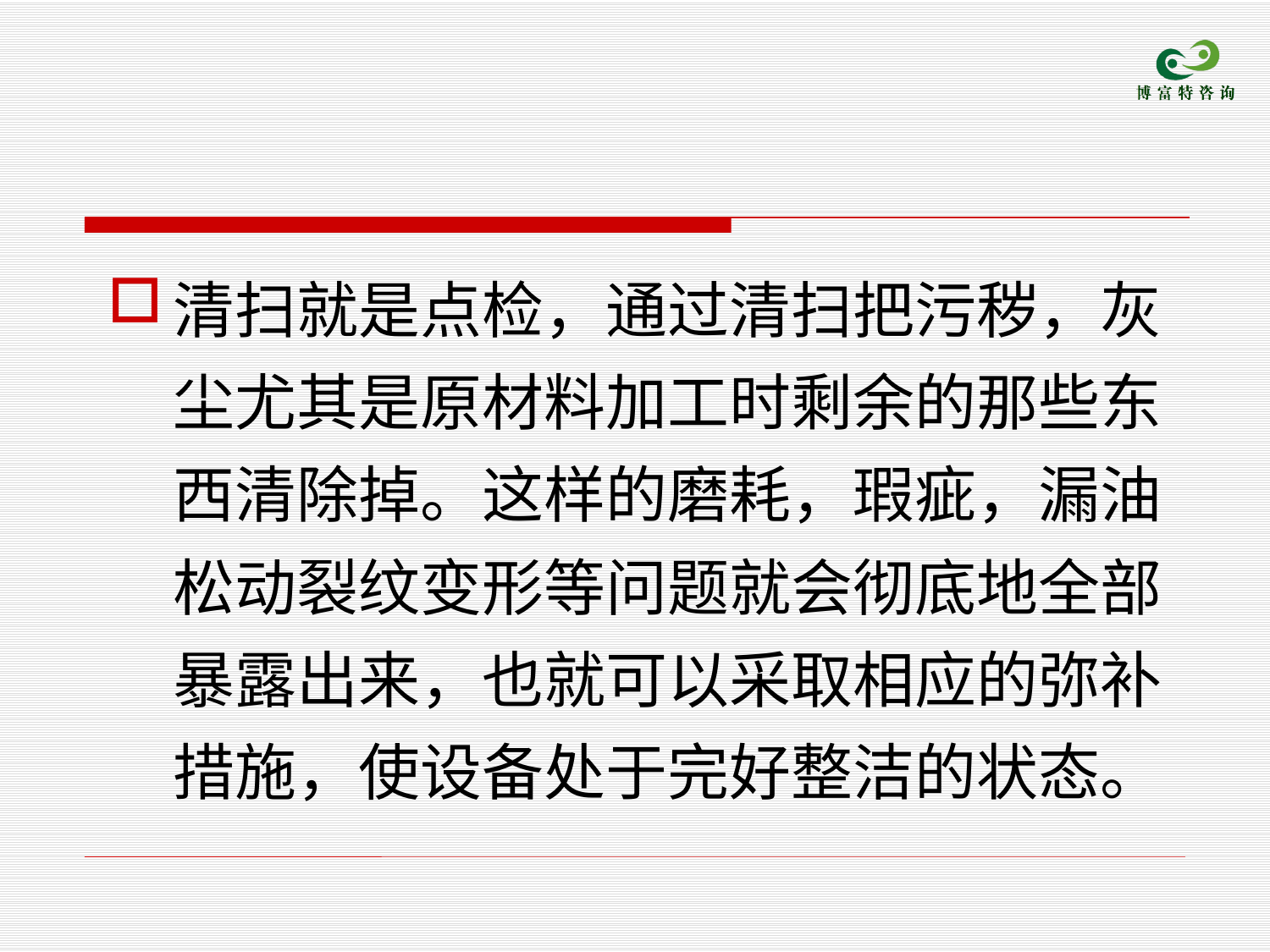

清扫就是点检，通过清扫把污秽，灰尘尤其是原材料加工时剩余的那些东西清除掉。这样的磨耗，瑕疵，漏油松动裂纹变形等问题就会彻底地全部暴露出来，也就可以采取相应的弥补措施，使设备处于完好整洁的状态。
192